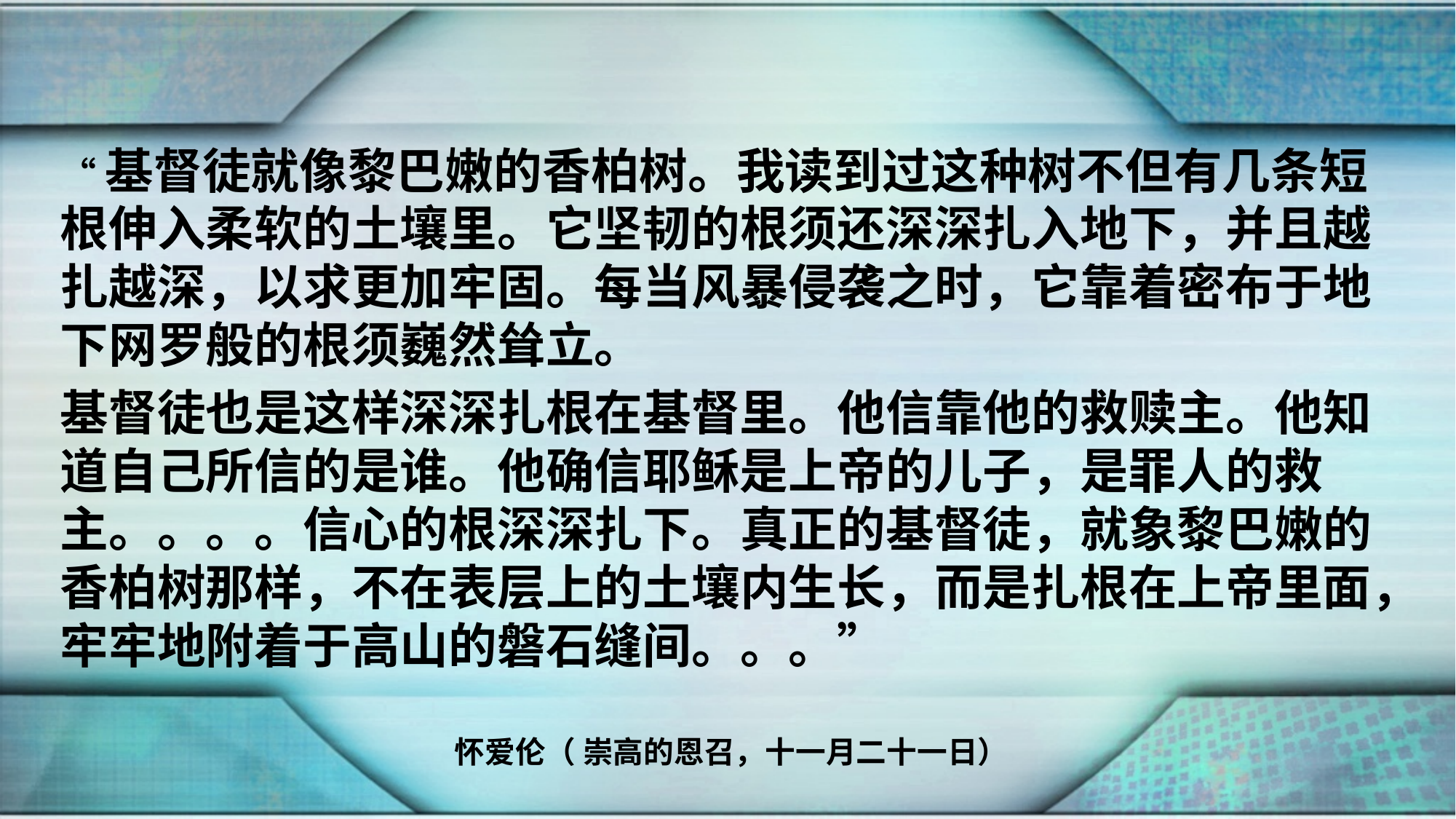

“基督徒就像黎巴嫩的香柏树。我读到过这种树不但有几条短根伸入柔软的土壤里。它坚韧的根须还深深扎入地下，并且越扎越深，以求更加牢固。每当风暴侵袭之时，它靠着密布于地下网罗般的根须巍然耸立。
基督徒也是这样深深扎根在基督里。他信靠他的救赎主。他知道自己所信的是谁。他确信耶稣是上帝的儿子，是罪人的救主。。。。信心的根深深扎下。真正的基督徒，就象黎巴嫩的香柏树那样，不在表层上的土壤内生长，而是扎根在上帝里面，牢牢地附着于高山的磐石缝间。。。”
怀爱伦（ 崇高的恩召，十一月二十一日）